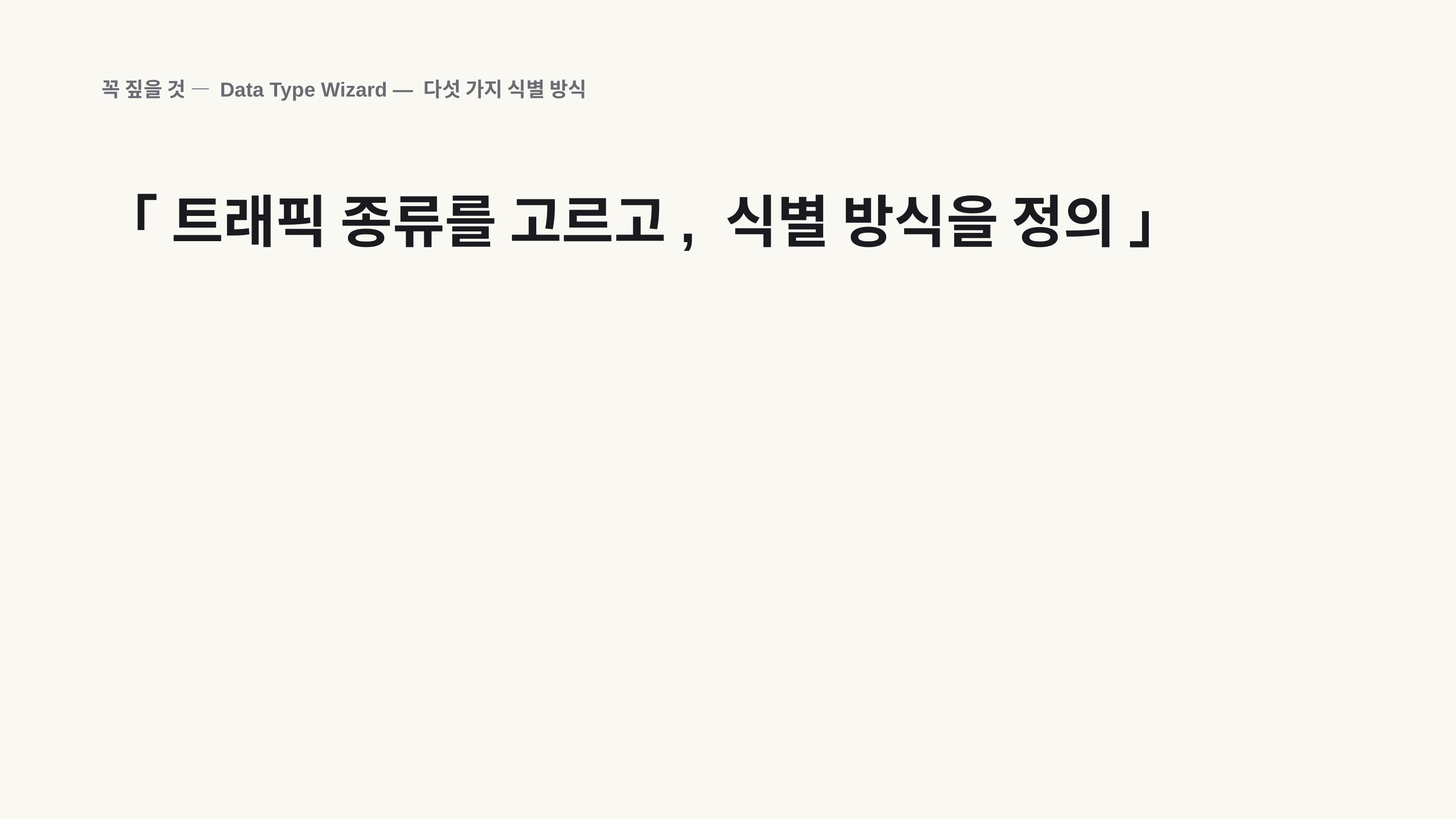

꼭 짚을 것 — Data Type Wizard — 다섯 가지 식별 방식
「 트래픽 종류를 고르고, 식별 방식을 정의 」